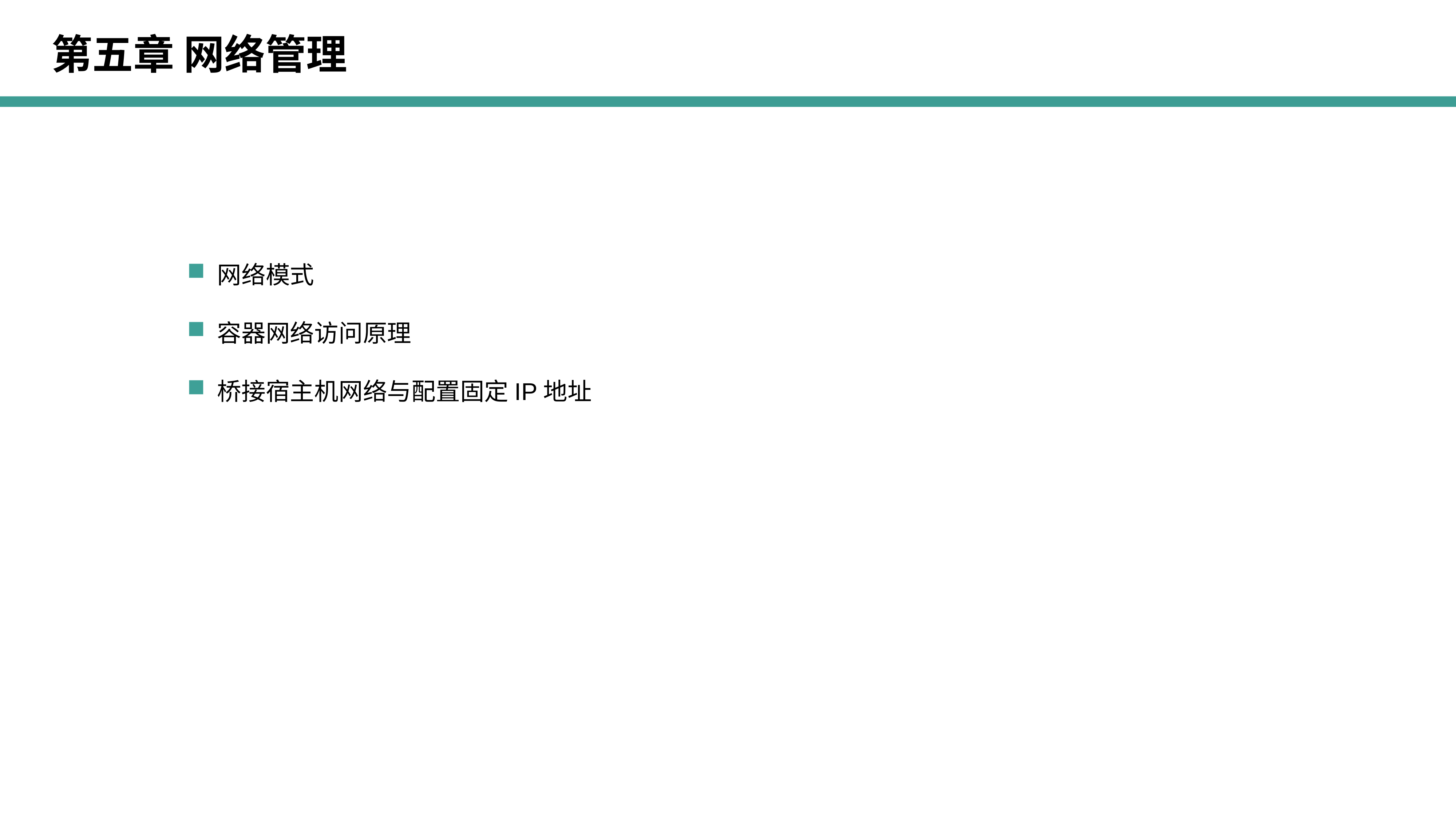

第五章 网络管理

 网络模式
 容器网络访问原理
 桥接宿主机网络与配置固定IP地址